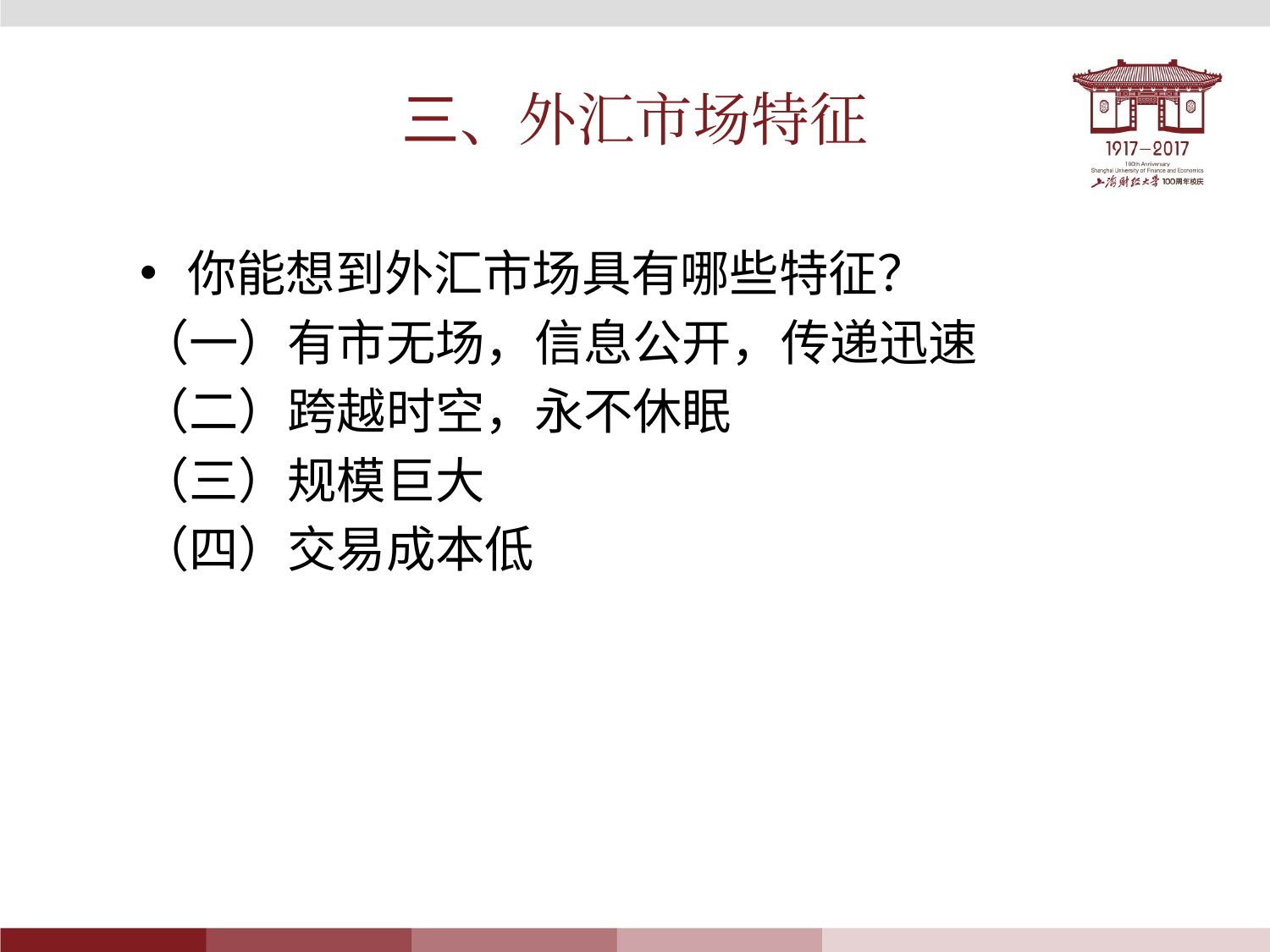

# 三、外汇市场特征
你能想到外汇市场具有哪些特征？
（一）有市无场，信息公开，传递迅速
（二）跨越时空，永不休眠
（三）规模巨大
（四）交易成本低